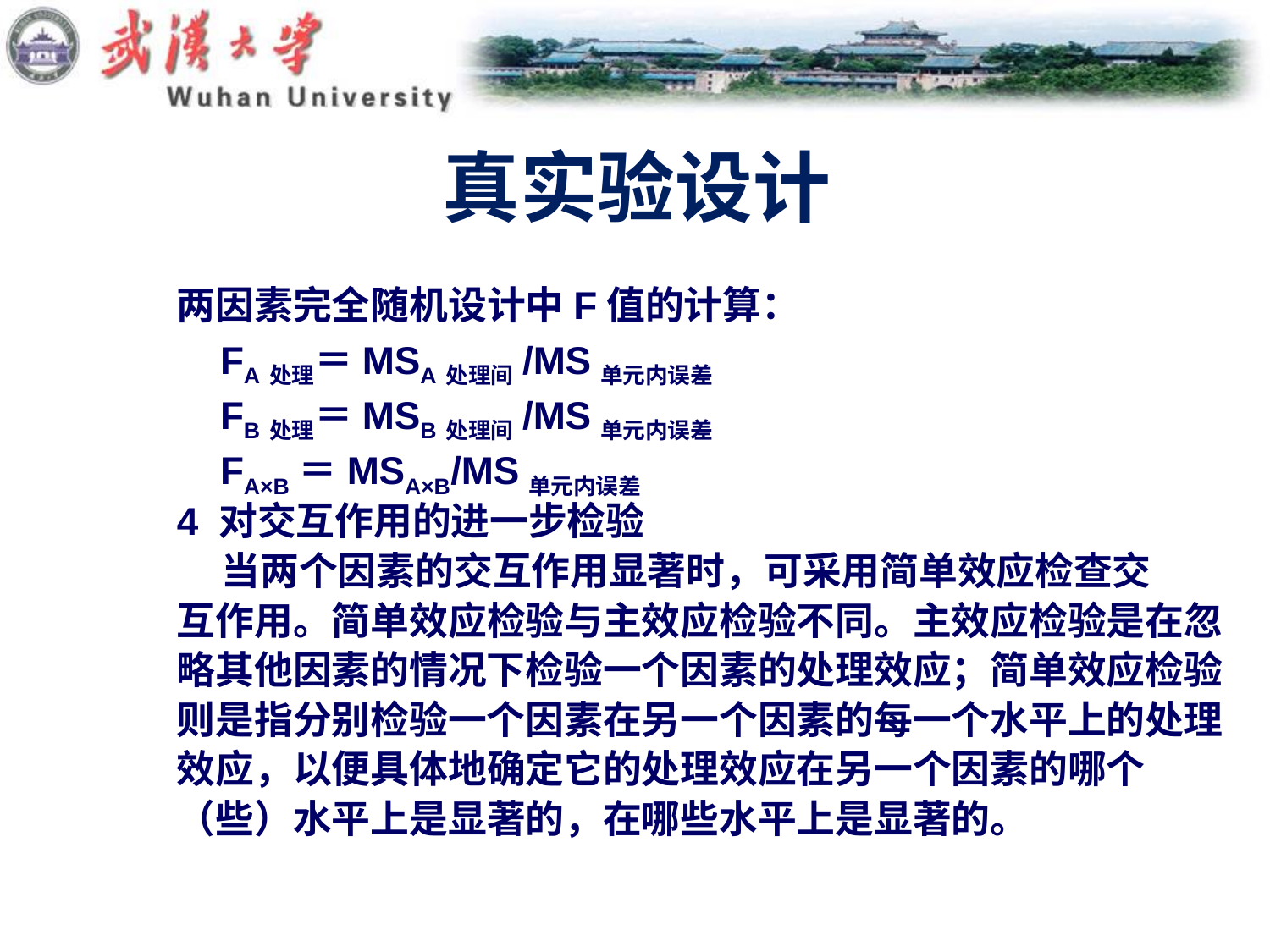

# 真实验设计
两因素完全随机设计中F值的计算：
    FA处理＝MSA处理间/MS单元内误差
    FB处理＝MSB处理间/MS单元内误差
    FA×B＝MSA×B/MS单元内误差
4 对交互作用的进一步检验
    当两个因素的交互作用显著时，可采用简单效应检查交
互作用。简单效应检验与主效应检验不同。主效应检验是在忽
略其他因素的情况下检验一个因素的处理效应；简单效应检验
则是指分别检验一个因素在另一个因素的每一个水平上的处理
效应，以便具体地确定它的处理效应在另一个因素的哪个
（些）水平上是显著的，在哪些水平上是显著的。